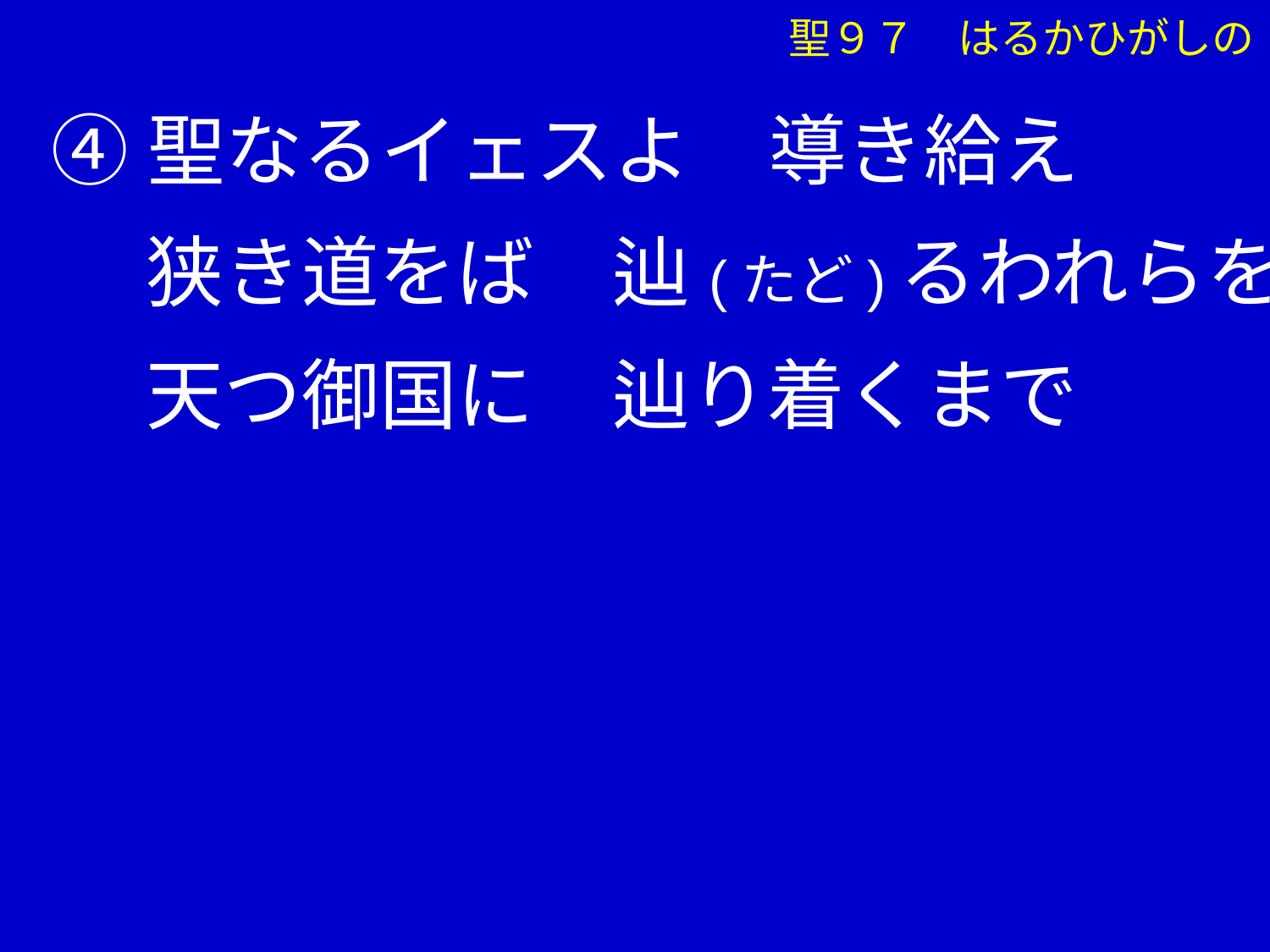

④聖なるイェスよ　導き給え
　 狭き道をば　辿(たど)るわれらを
　 天つ御国に　辿り着くまで
聖９７　はるかひがしの